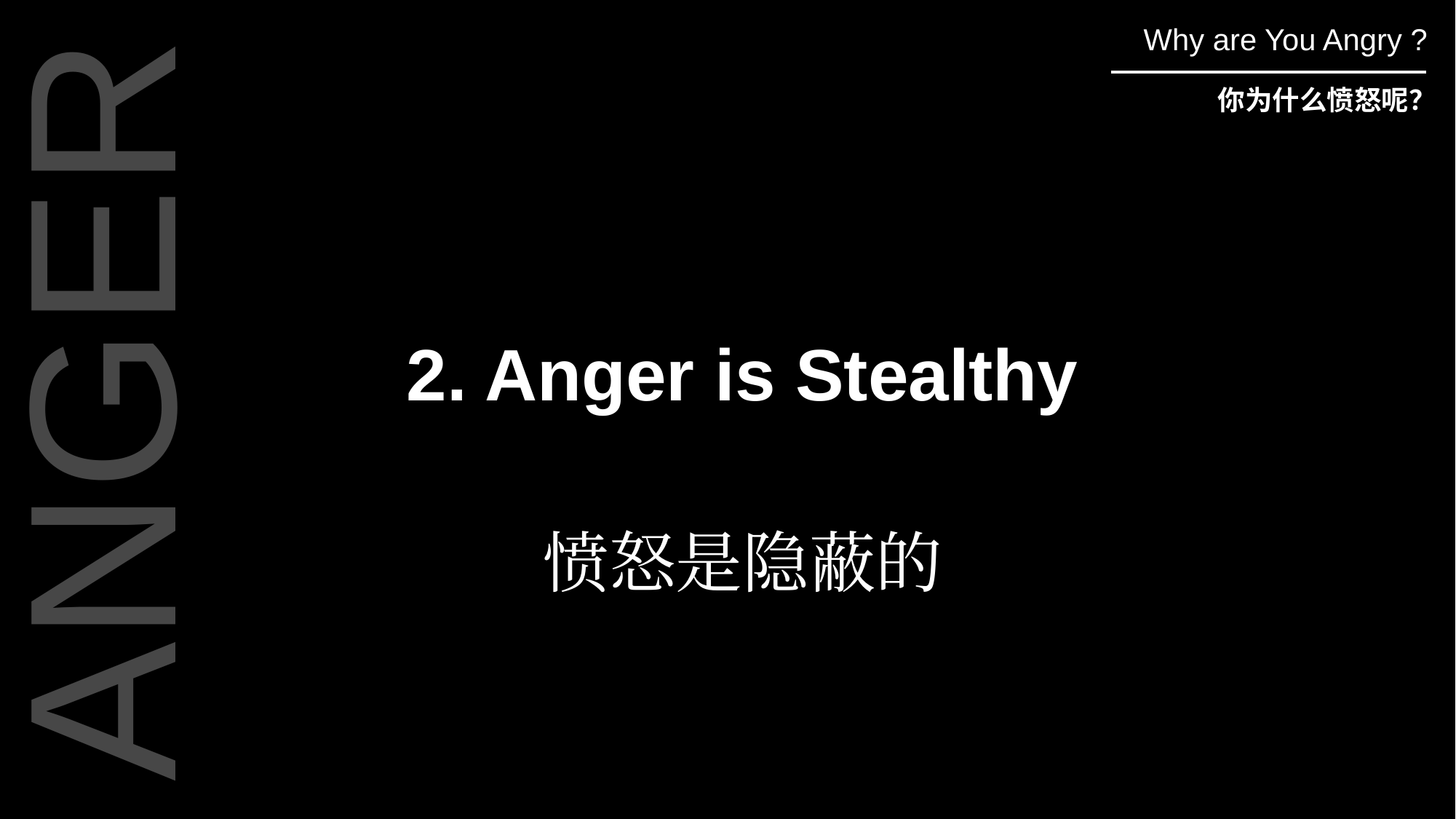

Why are You Angry ?
你为什么愤怒呢？
ANGER
2. Anger is Stealthy
愤怒是隐蔽的